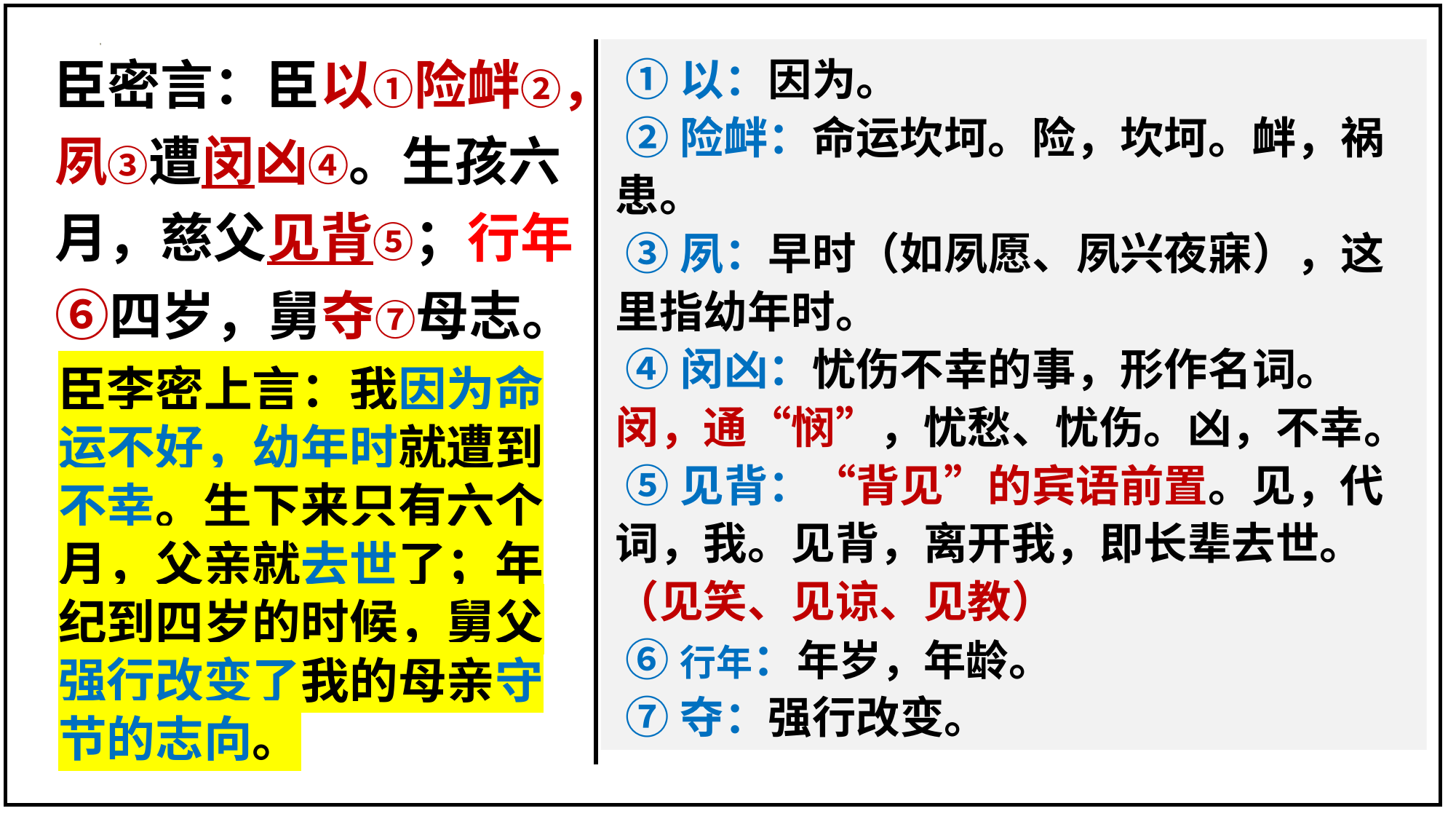

臣密言：臣以①险衅②，夙③遭闵凶④。生孩六月，慈父见背⑤；行年⑥四岁，舅夺⑦母志。
 ①以：因为。
 ②险衅：命运坎坷。险，坎坷。衅，祸患。
 ③夙：早时（如夙愿、夙兴夜寐），这里指幼年时。
 ④闵凶：忧伤不幸的事，形作名词。闵，通“悯”，忧愁、忧伤。凶，不幸。
 ⑤见背：“背见”的宾语前置。见，代词，我。见背，离开我，即长辈去世。（见笑、见谅、见教）
 ⑥行年：年岁，年龄。
 ⑦夺：强行改变。
臣李密上言：我因为命运不好，幼年时就遭到不幸。生下来只有六个月，父亲就去世了；年纪到四岁的时候，舅父强行改变了我的母亲守节的志向。